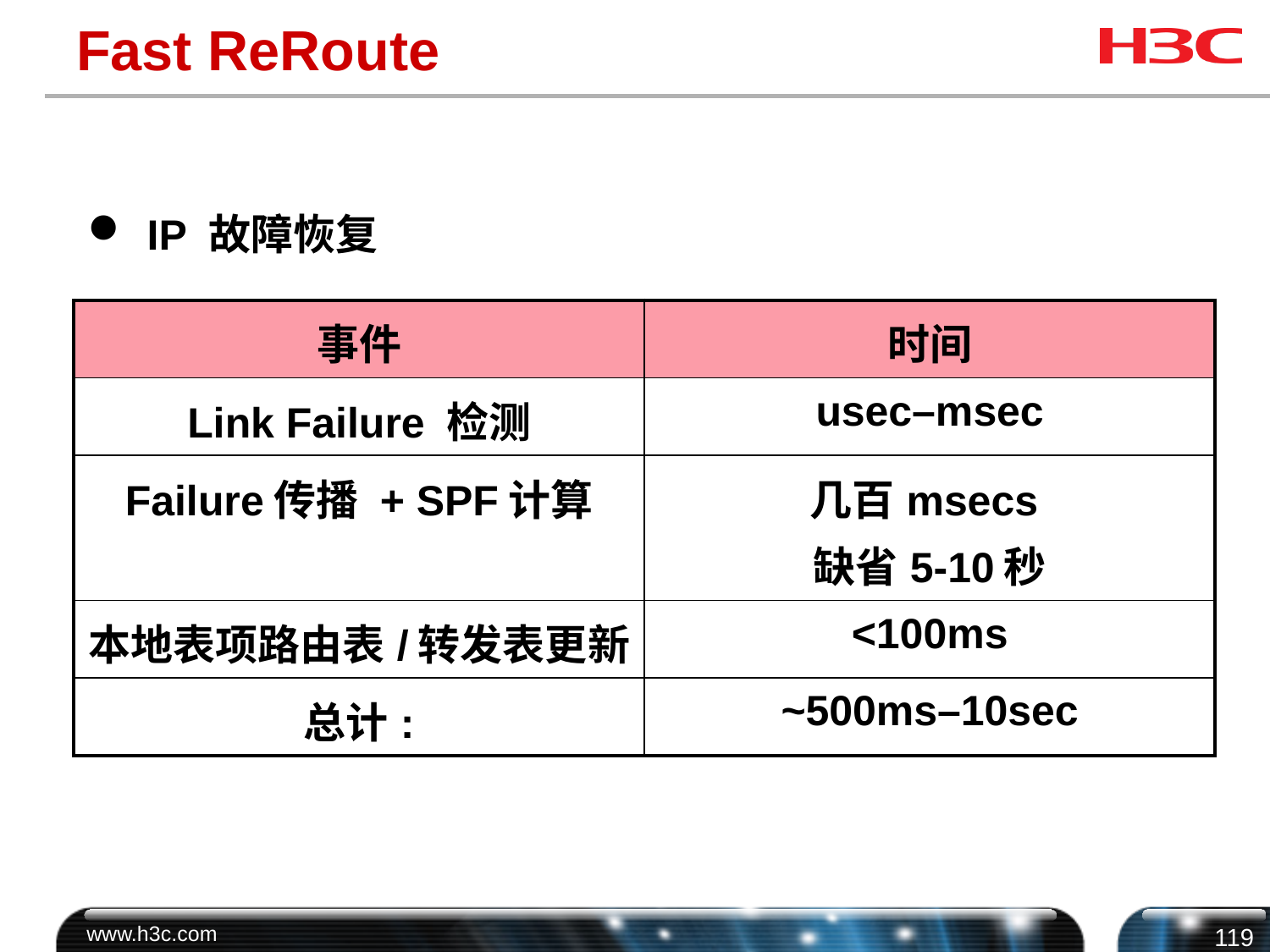

# Fast ReRoute
 IP 故障恢复

| 事件 | 时间 |
| --- | --- |
| Link Failure 检测 | usec–msec |
| Failure传播 + SPF计算 | 几百msecs 缺省5-10秒 |
| 本地表项路由表/转发表更新 | <100ms |
| 总计: | ~500ms–10sec |